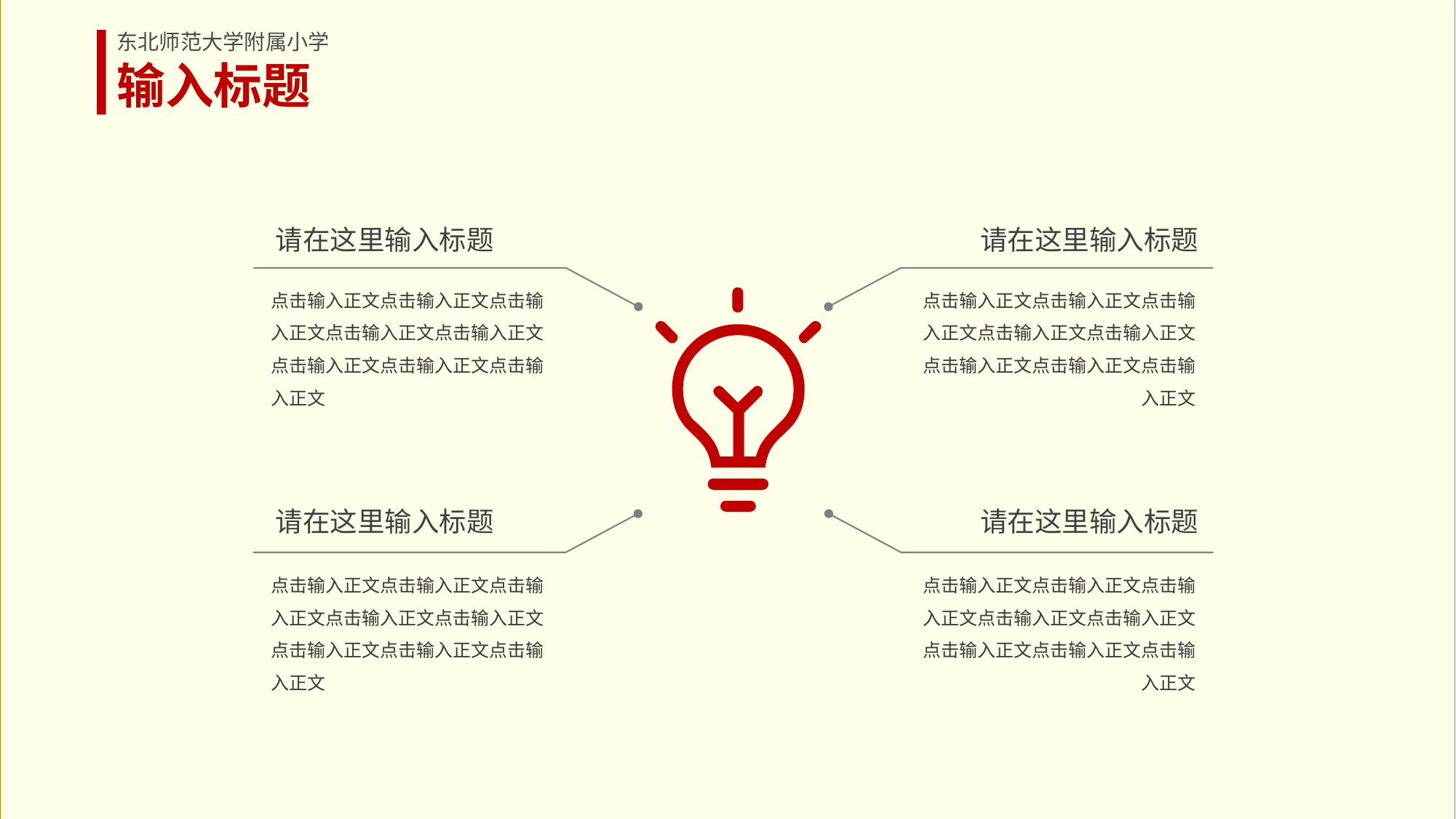

东北师范大学附属小学

输入标题
请在这里输入标题
请在这里输入标题

点击输入正文点击输入正文点击输入正文点击输入正文点击输入正文点击输入正文点击输入正文点击输入正文
点击输入正文点击输入正文点击输入正文点击输入正文点击输入正文点击输入正文点击输入正文点击输入正文

请在这里输入标题
请在这里输入标题

点击输入正文点击输入正文点击输入正文点击输入正文点击输入正文点击输入正文点击输入正文点击输入正文
点击输入正文点击输入正文点击输入正文点击输入正文点击输入正文点击输入正文点击输入正文点击输入正文